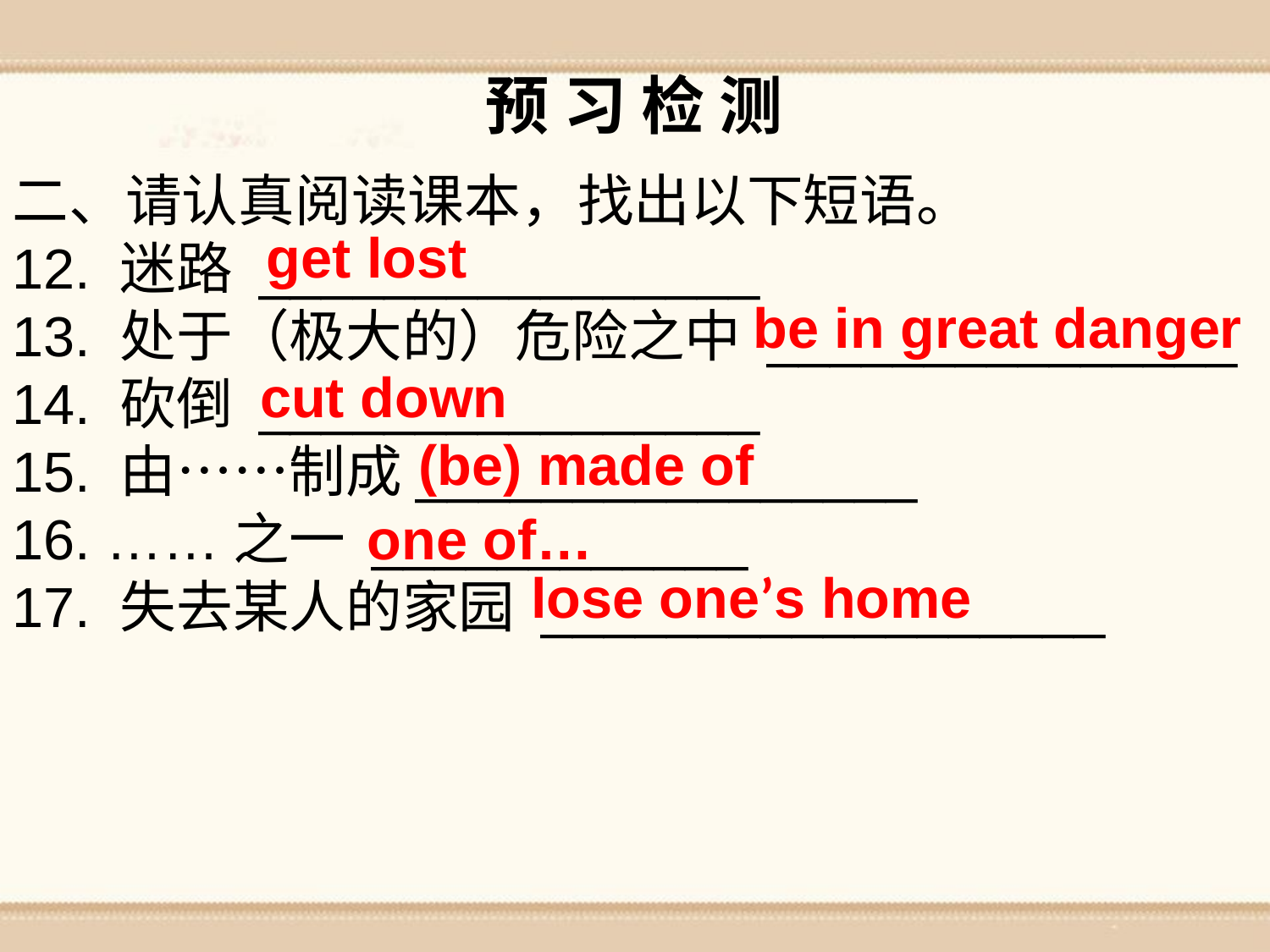

预 习 检 测
二、请认真阅读课本，找出以下短语。
12. 迷路 ________________
13. 处于（极大的）危险之中 _______________
14. 砍倒 ________________
15. 由……制成________________
16. ……之一 ____________
17. 失去某人的家园 __________________
get lost
be in great danger
cut down
(be) made of
one of…
lose one’s home